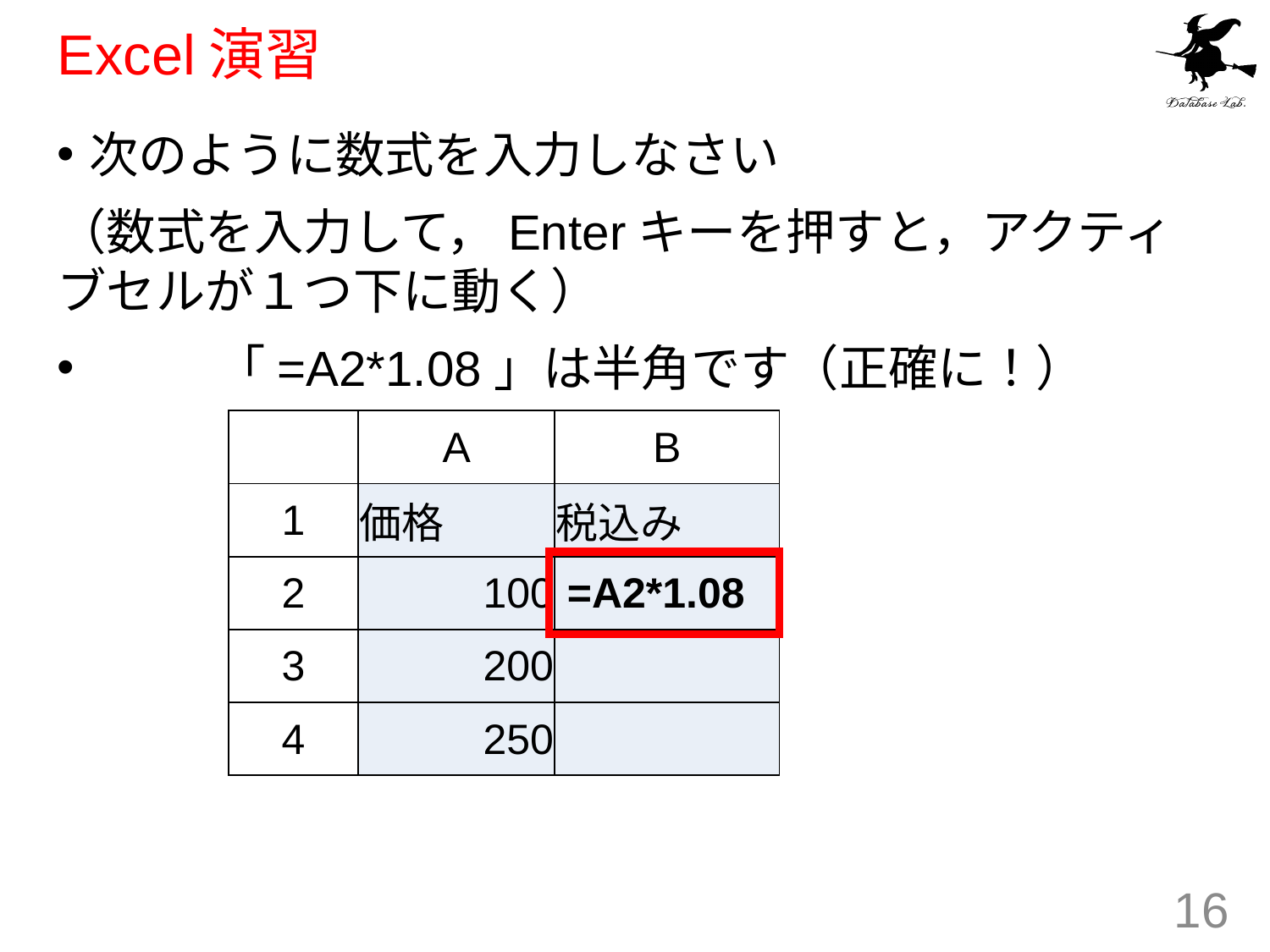

# Excel演習
次のように数式を入力しなさい
（数式を入力して，Enterキーを押すと，アクティブセルが１つ下に動く）
	「=A2*1.08」は半角です（正確に！）

|  | A | B |
| --- | --- | --- |
| 1 | 価格 | 税込み |
| 2 | 100 | =A2\*1.08 |
| 3 | 200 |  |
| 4 | 250 |  |

16